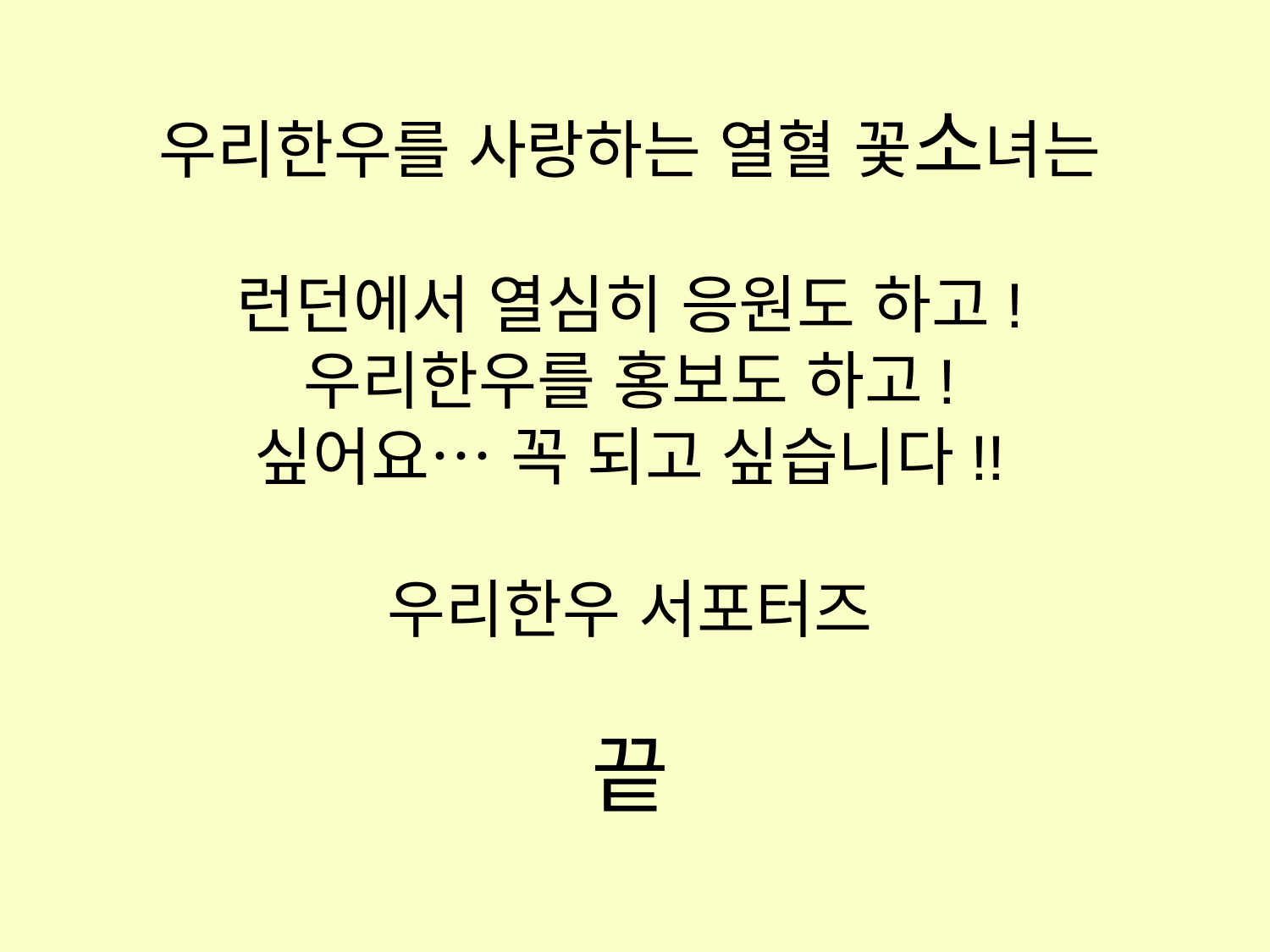

우리한우를 사랑하는 열혈 꽃소녀는

런던에서 열심히 응원도 하고!
우리한우를 홍보도 하고!
싶어요… 꼭 되고 싶습니다!!

우리한우 서포터즈

끝